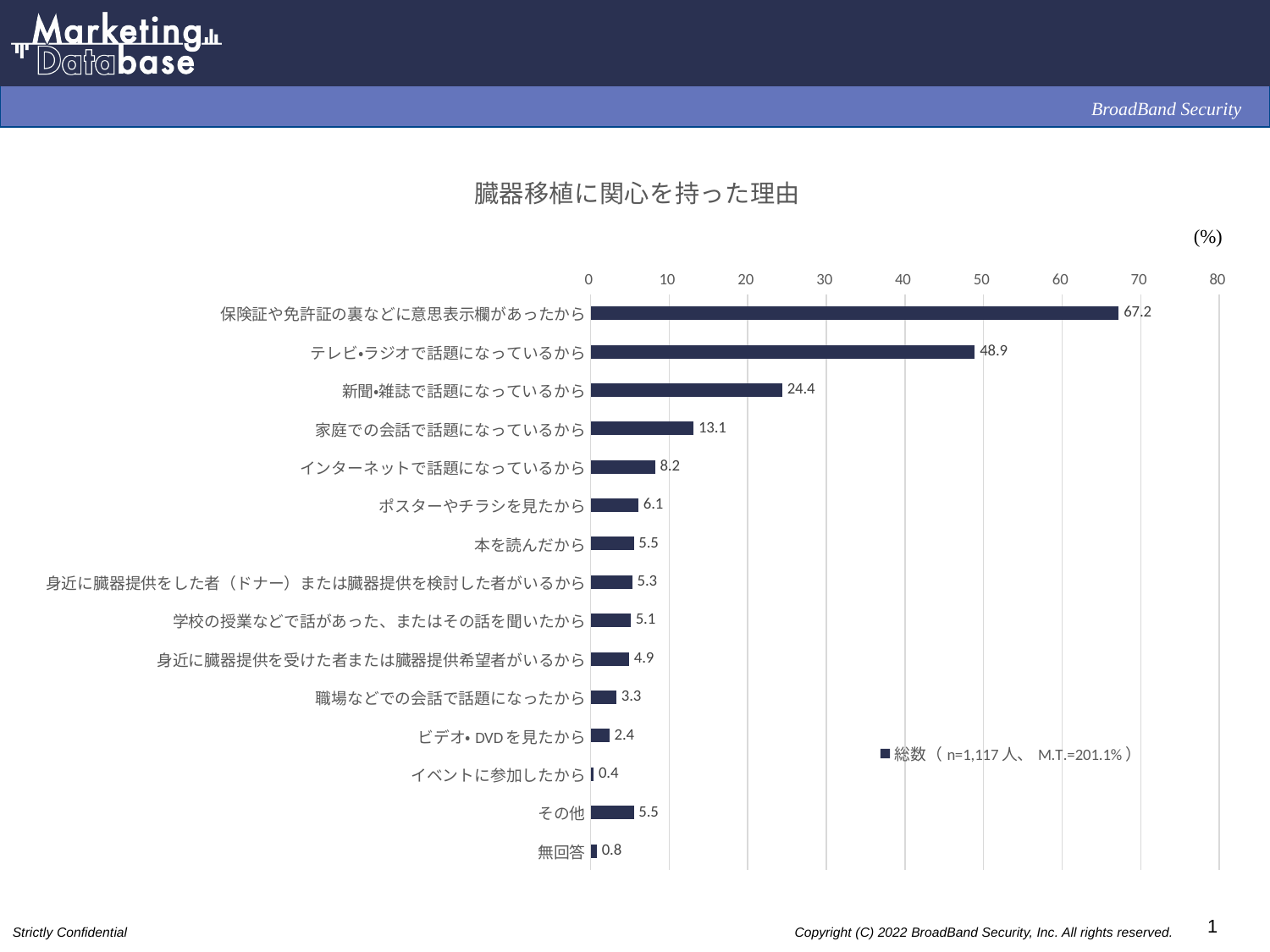

### Chart: 臓器移植に関心を持った理由

| Category | 総数（n=1,117人、M.T.=201.1%） |
|---|---|
| 保険証や免許証の裏などに意思表示欄があったから | 67.2 |
| テレビ・ラジオで話題になっているから | 48.9 |
| 新聞・雑誌で話題になっているから | 24.4 |
| 家庭での会話で話題になっているから | 13.1 |
| インターネットで話題になっているから | 8.2 |
| ポスターやチラシを見たから | 6.1 |
| 本を読んだから | 5.5 |
| 身近に臓器提供をした者（ドナー）または臓器提供を検討した者がいるから | 5.3 |
| 学校の授業などで話があった、またはその話を聞いたから | 5.1 |
| 身近に臓器提供を受けた者または臓器提供希望者がいるから | 4.9 |
| 職場などでの会話で話題になったから | 3.3 |
| ビデオ・DVDを見たから | 2.4 |
| イベントに参加したから | 0.4 |
| その他 | 5.5 |
| 無回答 | 0.8 |